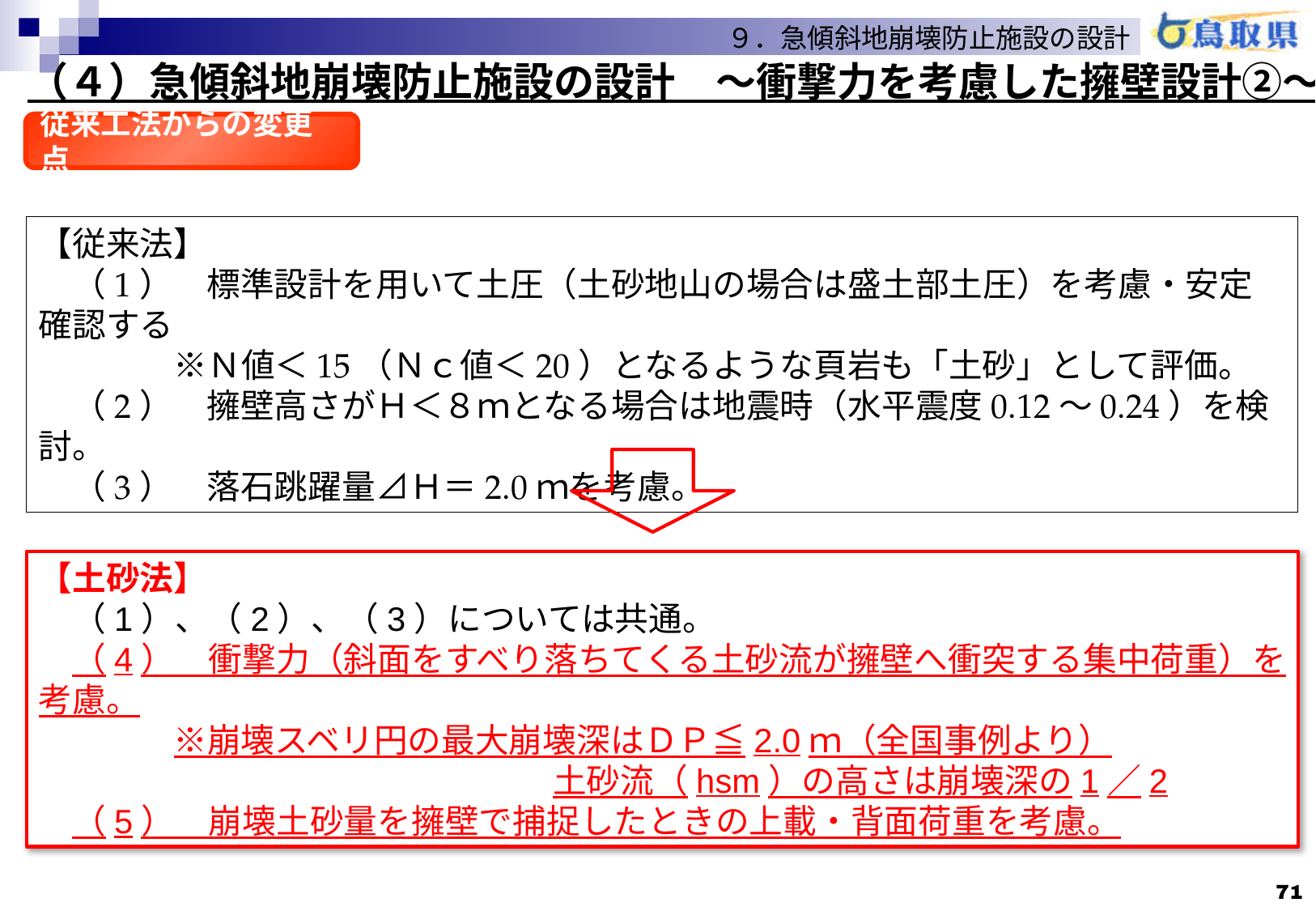

９．急傾斜地崩壊防止施設の設計
（４）急傾斜地崩壊防止施設の設計　～衝撃力を考慮した擁壁設計②～
従来工法からの変更点
【従来法】
　（1）　標準設計を用いて土圧（土砂地山の場合は盛土部土圧）を考慮・安定確認する
　　　　※Ｎ値＜15（Ｎｃ値＜20）となるような頁岩も「土砂」として評価。
　（2）　擁壁高さがＨ＜８ｍとなる場合は地震時（水平震度0.12～0.24）を検討。
　（3）　落石跳躍量⊿Ｈ＝2.0ｍを考慮。

【土砂法】
　（1）、（2）、（3）については共通。
　（4）　衝撃力（斜面をすべり落ちてくる土砂流が擁壁へ衝突する集中荷重）を考慮。
　　　　※崩壊スベリ円の最大崩壊深はＤＰ≦2.0ｍ（全国事例より）
　　　　　　　　　　　　　　　 土砂流（hsm）の高さは崩壊深の1／2
　（5）　崩壊土砂量を擁壁で捕捉したときの上載・背面荷重を考慮。
71